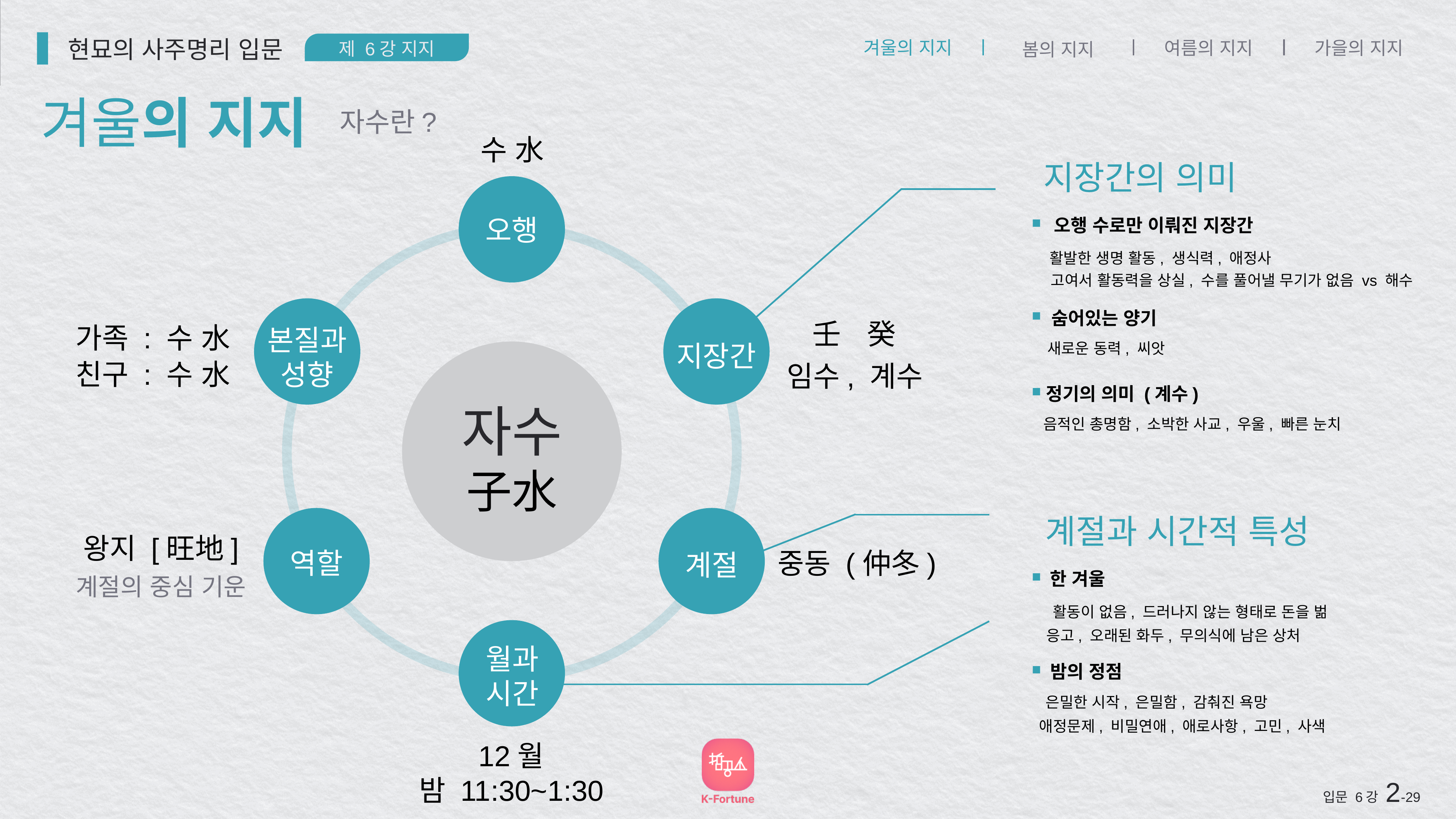

현묘의 사주명리 입문

제 6강 지지
겨울의 지지
여름의 지지
가을의 지지
봄의 지지
겨울의 지지
자수란?
수 水
지장간의 의미

오행
오행 수로만 이뤄진 지장간

활발한 생명 활동, 생식력, 애정사
고여서 활동력을 상실, 수를 풀어낼 무기가 없음 vs 해수

숨어있는 양기

壬
癸
가족 : 수 水
본질과
성향
지장간
새로운 동력, 씨앗

친구 : 수 水
임수, 계수
정기의 의미 (계수)

자수
子水
음적인 총명함, 소박한 사교, 우울, 빠른 눈치
계절과 시간적 특성

왕지 [旺地]
역할
중동 (仲冬)
계절
한 겨울
계절의 중심 기운

활동이 없음, 드러나지 않는 형태로 돈을 벎

응고, 오래된 화두, 무의식에 남은 상처
월과
시간
밤의 정점

은밀한 시작, 은밀함, 감춰진 욕망
애정문제, 비밀연애, 애로사항, 고민, 사색
12월
밤 11:30~1:30